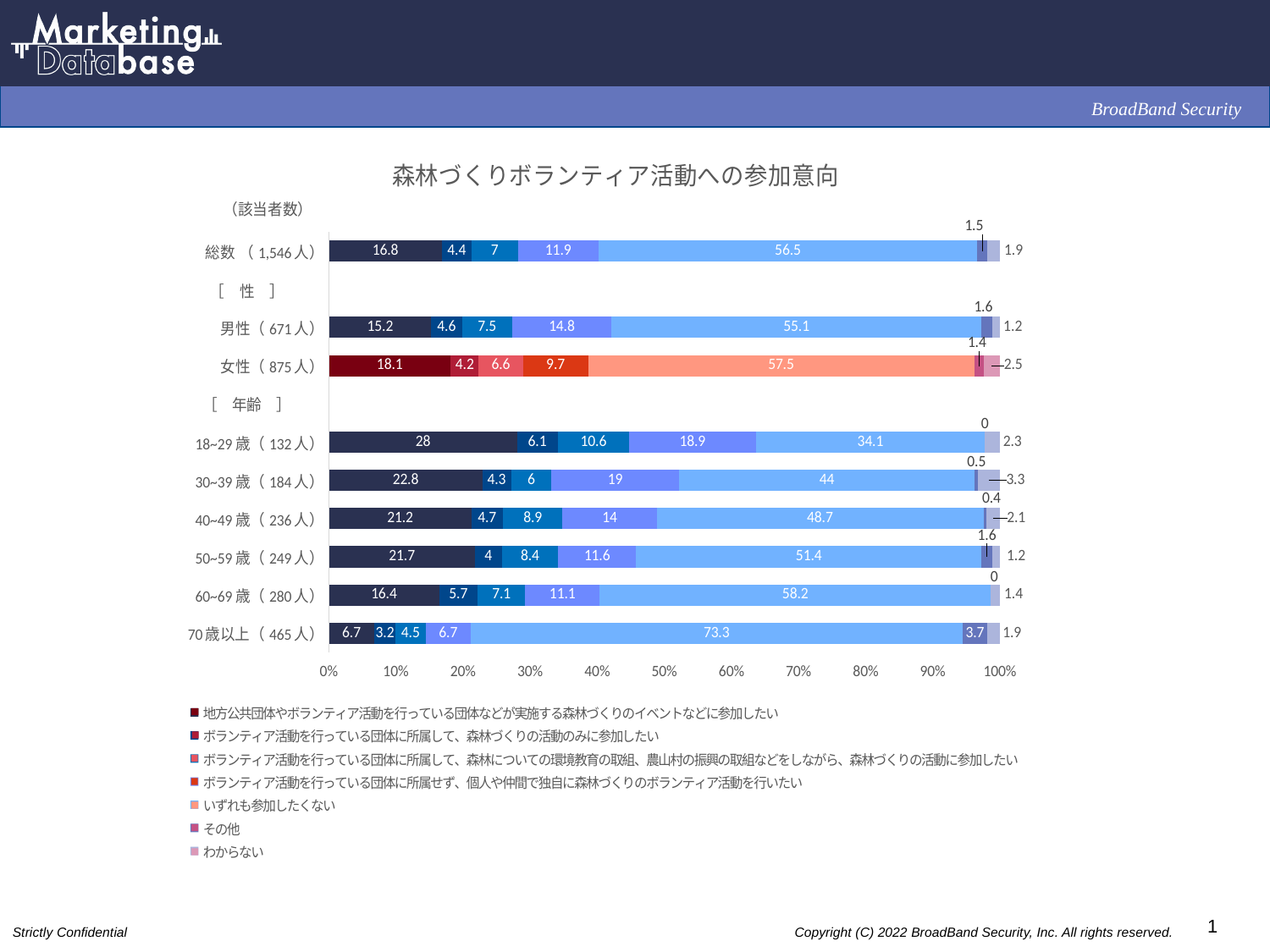

### Chart: 森林づくりボランティア活動への参加意向

| Category | 地方公共団体やボランティア活動を行っている団体などが実施する森林づくりのイベントなどに参加したい | ボランティア活動を行っている団体に所属して、森林づくりの活動のみに参加したい | ボランティア活動を行っている団体に所属して、森林についての環境教育の取組、農山村の振興の取組などをしながら、森林づくりの活動に参加したい | ボランティア活動を行っている団体に所属せず、個人や仲間で独自に森林づくりのボランティア活動を行いたい | いずれも参加したくない | その他 | わからない |
|---|---|---|---|---|---|---|---|
| 総数 （1,546人） | 16.8 | 4.4 | 7.0 | 11.9 | 56.5 | 1.5 | 1.9 |
|  | None | None | None | None | None | None | None |
| 男性（671人） | 15.2 | 4.6 | 7.5 | 14.8 | 55.1 | 1.6 | 1.2 |
| 女性（875人） | 18.1 | 4.2 | 6.6 | 9.7 | 57.5 | 1.4 | 2.5 |
|  | None | None | None | None | None | None | None |
| 18~29歳（132人） | 28.0 | 6.1 | 10.6 | 18.9 | 34.1 | 0.0 | 2.3 |
| 30~39歳（184人） | 22.8 | 4.3 | 6.0 | 19.0 | 44.0 | 0.5 | 3.3 |
| 40~49歳（236人） | 21.2 | 4.7 | 8.9 | 14.0 | 48.7 | 0.4 | 2.1 |
| 50~59歳（249人） | 21.7 | 4.0 | 8.4 | 11.6 | 51.4 | 1.6 | 1.2 |
| 60~69歳（280人） | 16.4 | 5.7 | 7.1 | 11.1 | 58.2 | 0.0 | 1.4 |
| 70歳以上（465人） | 6.7 | 3.2 | 4.5 | 6.7 | 73.3 | 3.7 | 1.9 |